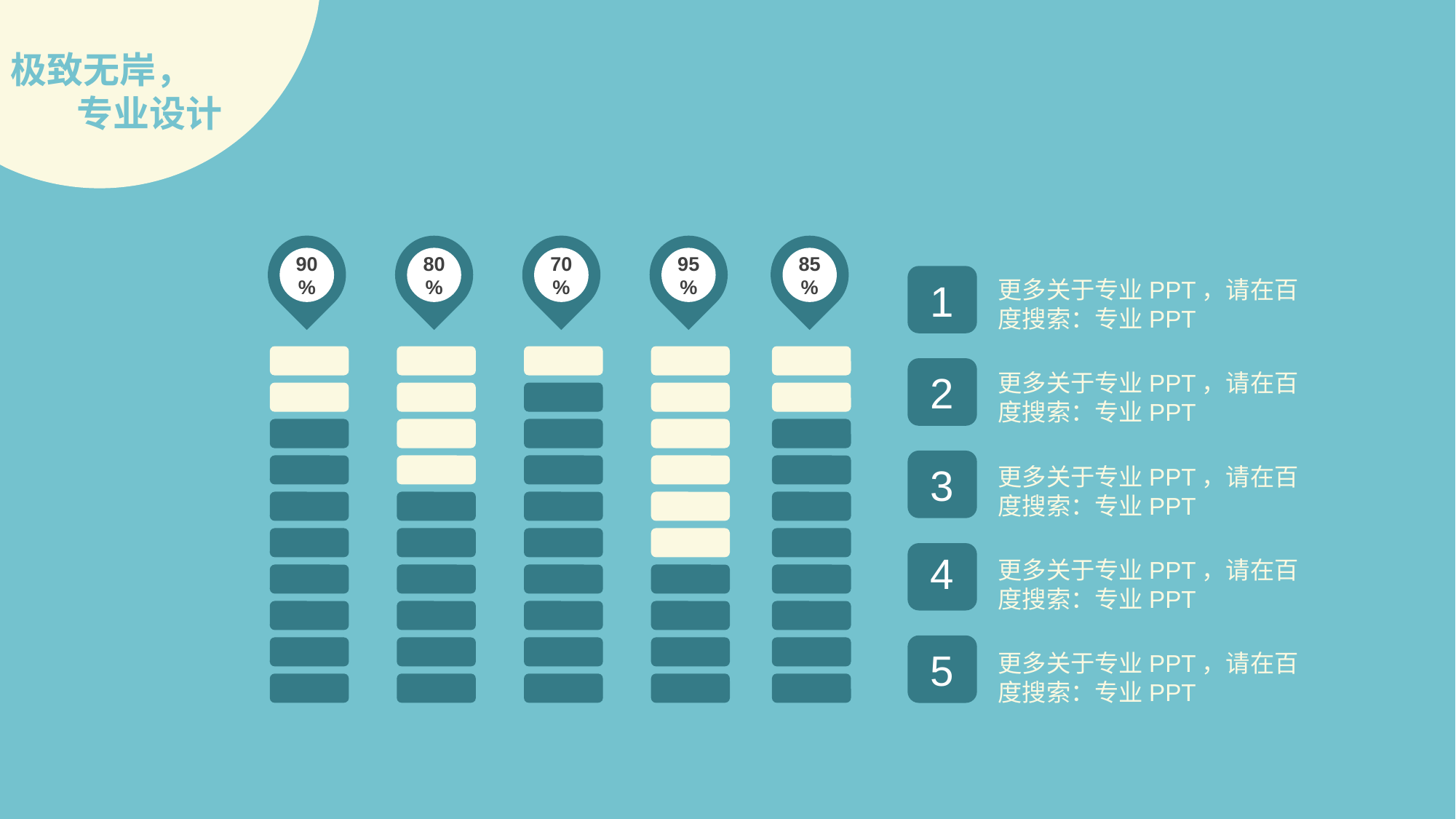

极致无岸，
       专业设计

90%

80%

70%

95%

85%
1
更多关于专业PPT，请在百度搜索：专业PPT

2
更多关于专业PPT，请在百度搜索：专业PPT

3

更多关于专业PPT，请在百度搜索：专业PPT

4
更多关于专业PPT，请在百度搜索：专业PPT

5

更多关于专业PPT，请在百度搜索：专业PPT